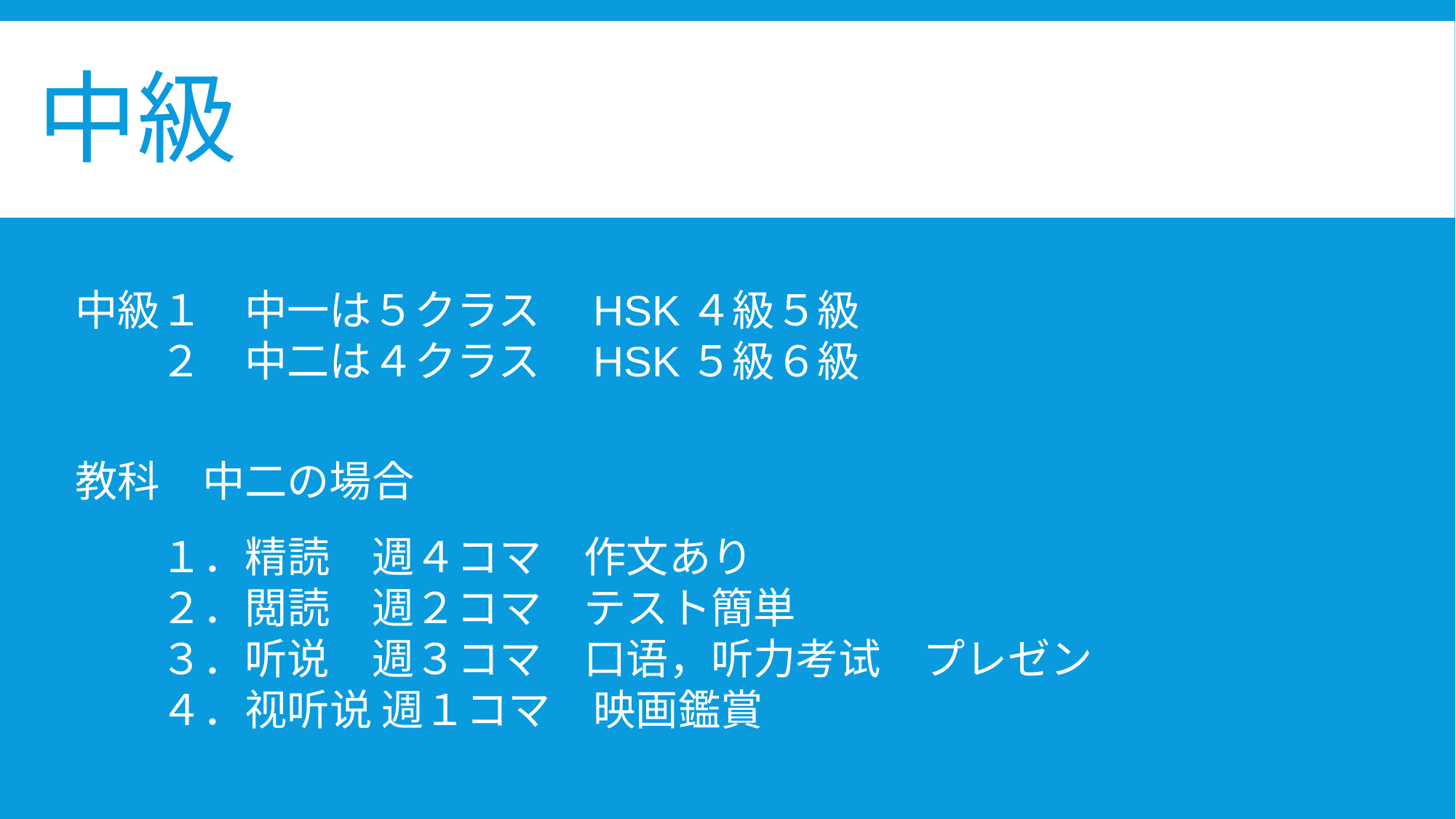

# 中級
中級１　中一は５クラス　HSK４級５級
　　２　中二は４クラス　HSK５級６級

教科　中二の場合

１．精読　週４コマ　作文あり
２．閲読　週２コマ　テスト簡単
３．听说　週３コマ　口语，听力考试　プレゼン
４．视听说 週１コマ　映画鑑賞